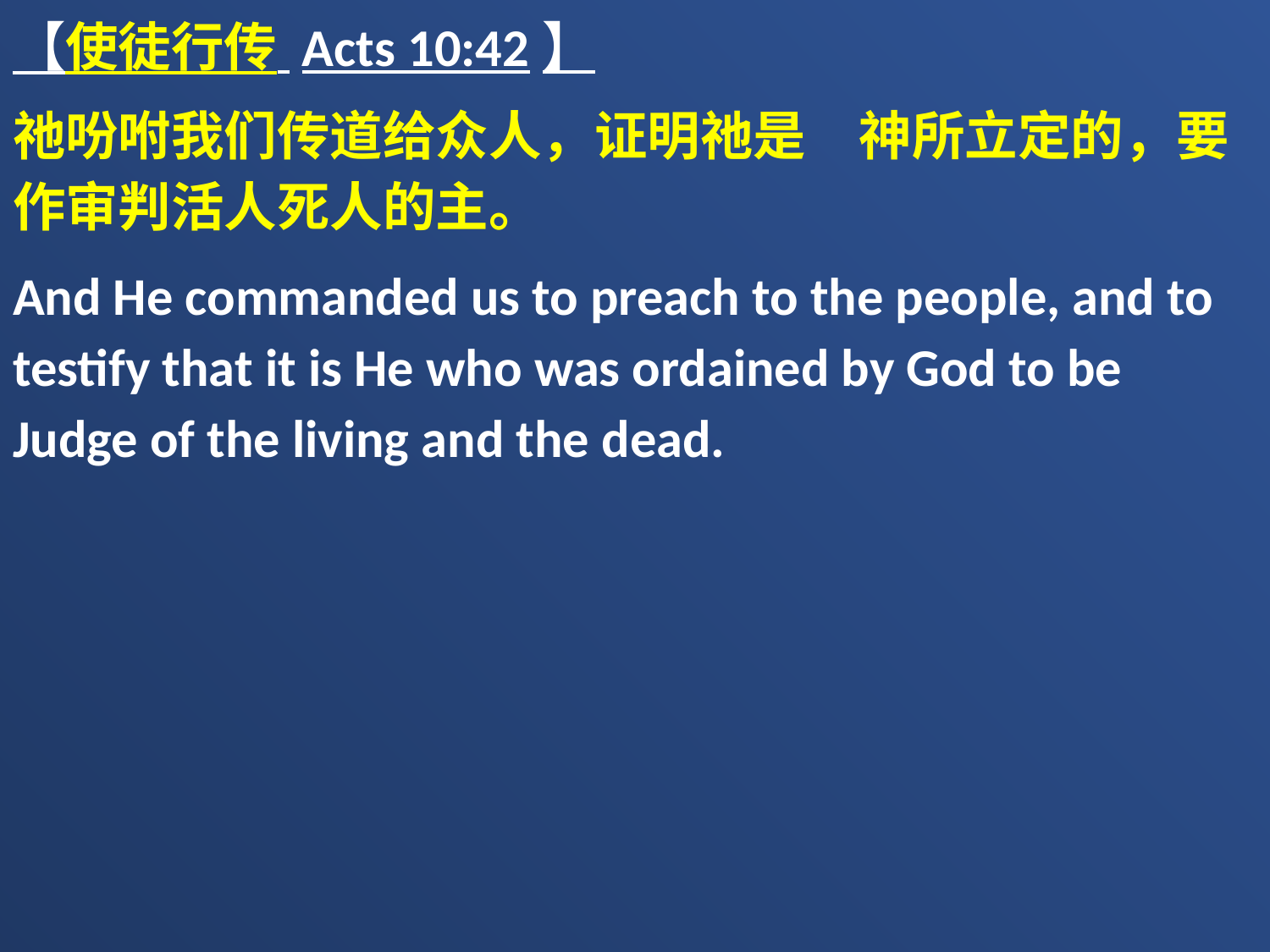

【使徒行传 Acts 10:42】
祂吩咐我们传道给众人，证明祂是　神所立定的，要作审判活人死人的主。
And He commanded us to preach to the people, and to testify that it is He who was ordained by God to be Judge of the living and the dead.